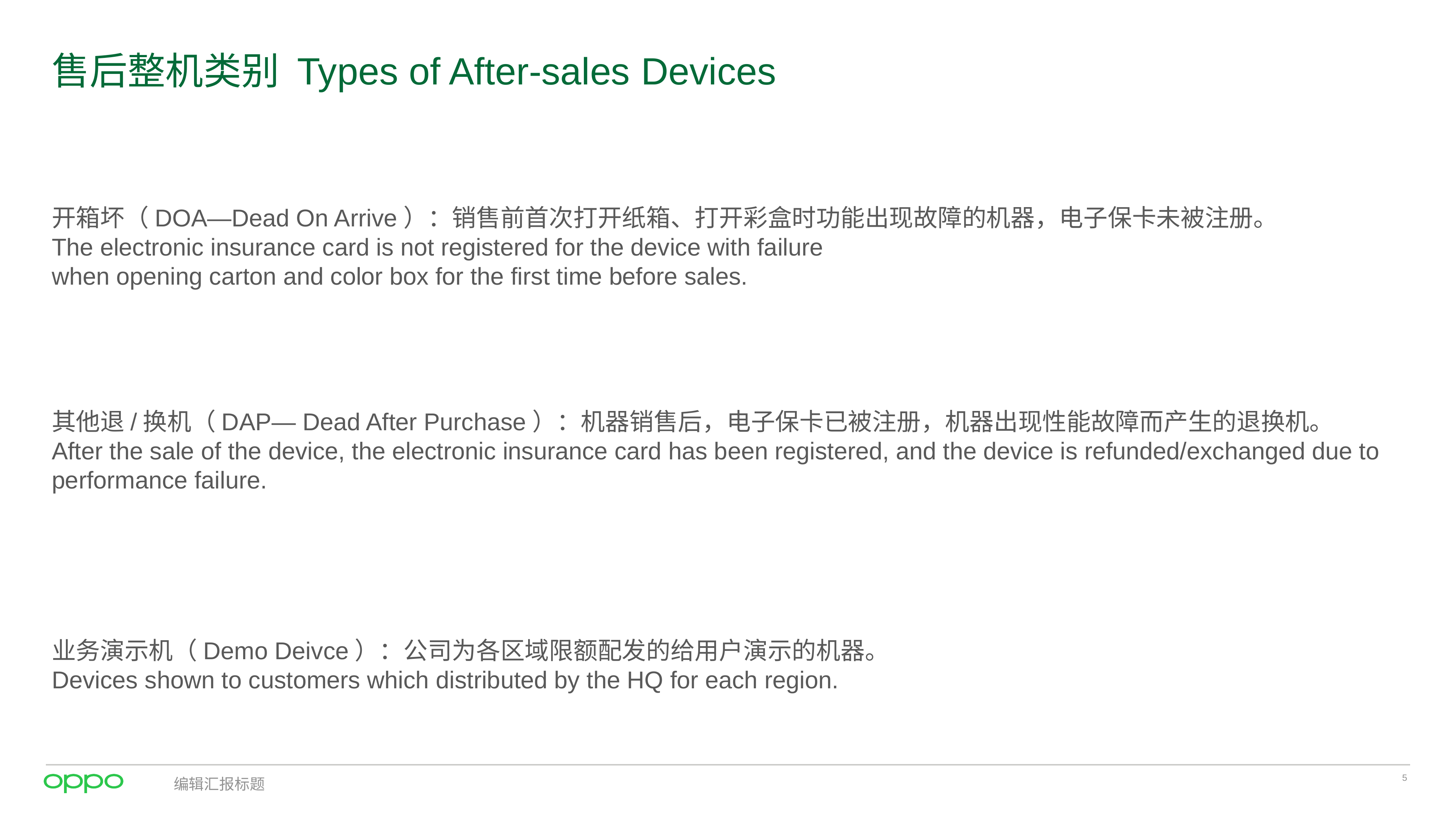

# 售后整机类别 Types of After-sales Devices
开箱坏（DOA—Dead On Arrive）：销售前首次打开纸箱、打开彩盒时功能出现故障的机器，电子保卡未被注册。
The electronic insurance card is not registered for the device with failure
when opening carton and color box for the first time before sales.
其他退/换机（DAP— Dead After Purchase）：机器销售后，电子保卡已被注册，机器出现性能故障而产生的退换机。
After the sale of the device, the electronic insurance card has been registered, and the device is refunded/exchanged due to performance failure.
业务演示机（Demo Deivce）：公司为各区域限额配发的给用户演示的机器。
Devices shown to customers which distributed by the HQ for each region.
编辑汇报标题